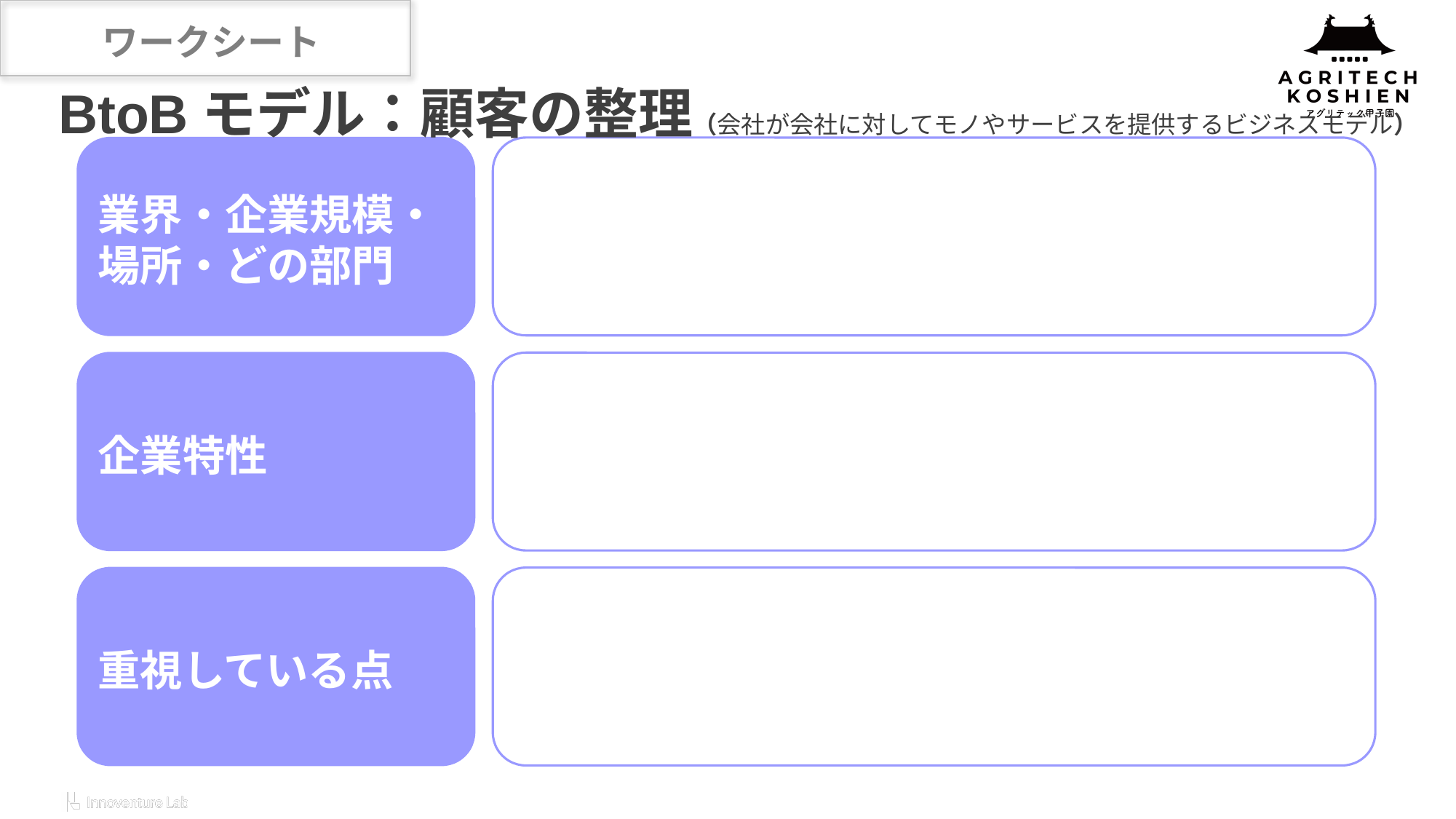

ワークシート
BtoBモデル：顧客の整理（会社が会社に対してモノやサービスを提供するビジネスモデル）

業界・企業規模・
場所・どの部門

企業特性

重視している点